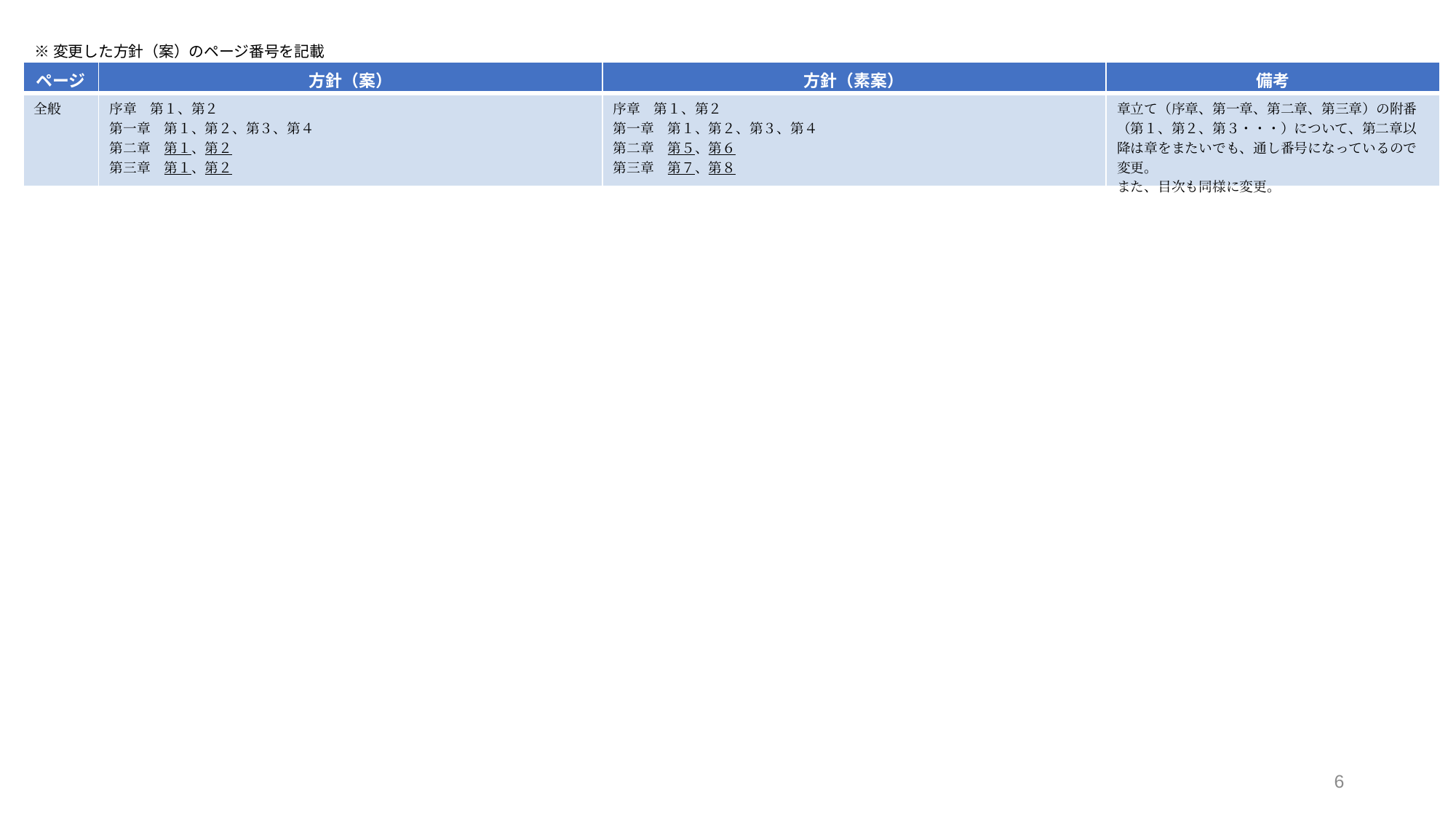

令和５年11月14日
第74回事業運営検討WG
※変更した方針（案）のページ番号を記載
| ページ | 方針（案） | 方針（素案） | 備考 |
| --- | --- | --- | --- |
| 全般 | 序章　第１、第２ 第一章　第１、第２、第３、第４ 第二章　第１、第２ 第三章　第１、第２ | 序章　第１、第２ 第一章　第１、第２、第３、第４ 第二章　第５、第６ 第三章　第７、第８ | 章立て（序章、第一章、第二章、第三章）の附番（第１、第２、第３・・・）について、第二章以降は章をまたいでも、通し番号になっているので変更。 また、目次も同様に変更。 |
資料●
6